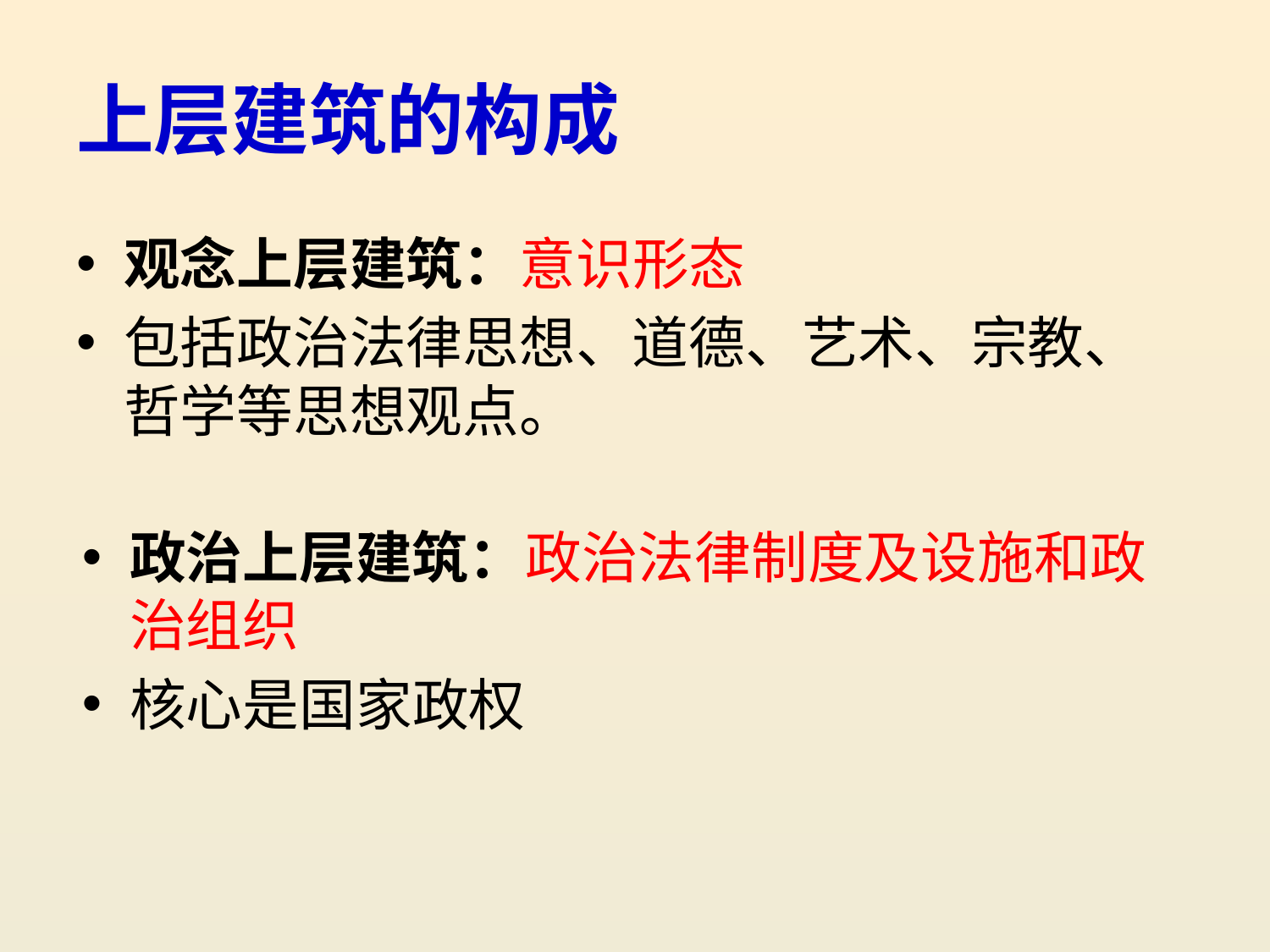

# 上层建筑的构成
观念上层建筑：意识形态
包括政治法律思想、道德、艺术、宗教、哲学等思想观点。
政治上层建筑：政治法律制度及设施和政治组织
核心是国家政权